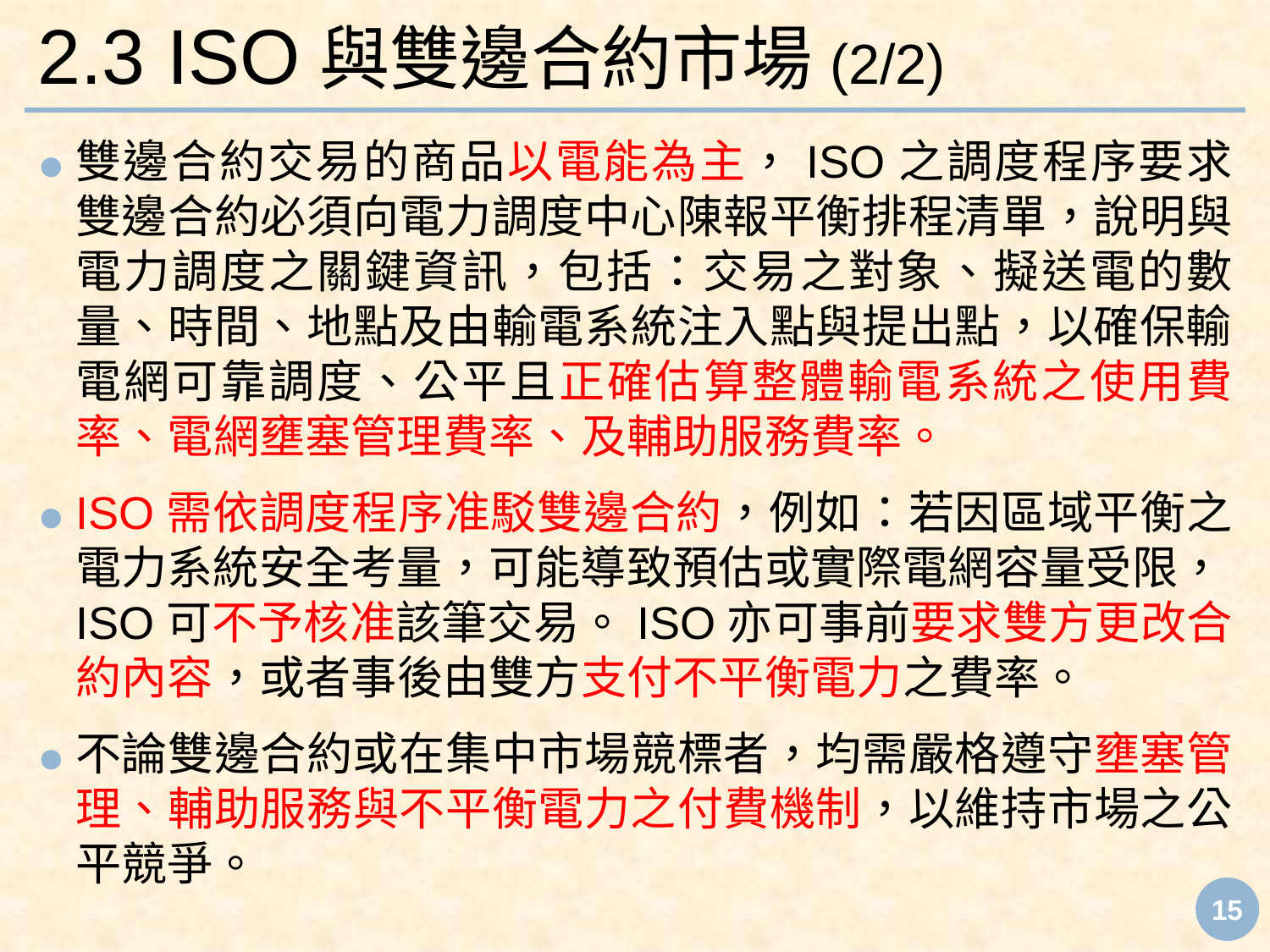

# 2.3 ISO與雙邊合約市場(2/2)
雙邊合約交易的商品以電能為主，ISO之調度程序要求雙邊合約必須向電力調度中心陳報平衡排程清單，說明與電力調度之關鍵資訊，包括：交易之對象、擬送電的數量、時間、地點及由輸電系統注入點與提出點，以確保輸電網可靠調度、公平且正確估算整體輸電系統之使用費率、電網壅塞管理費率、及輔助服務費率。
ISO需依調度程序准駁雙邊合約，例如：若因區域平衡之電力系統安全考量，可能導致預估或實際電網容量受限，ISO可不予核准該筆交易。ISO亦可事前要求雙方更改合約內容，或者事後由雙方支付不平衡電力之費率。
不論雙邊合約或在集中市場競標者，均需嚴格遵守壅塞管理、輔助服務與不平衡電力之付費機制，以維持市場之公平競爭。

15